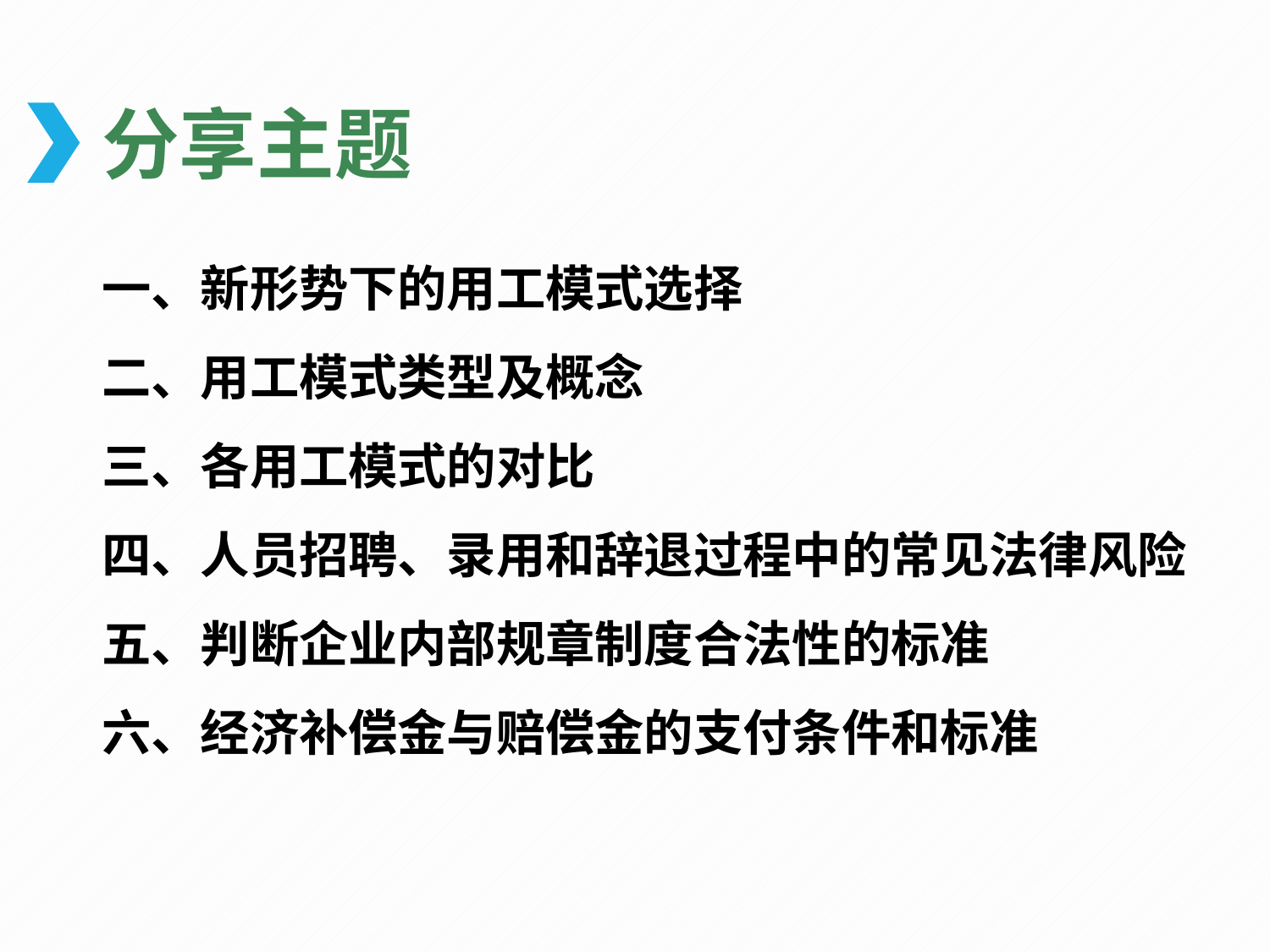

分享主题
一、新形势下的用工模式选择
二、用工模式类型及概念
三、各用工模式的对比
四、人员招聘、录用和辞退过程中的常见法律风险
五、判断企业内部规章制度合法性的标准
六、经济补偿金与赔偿金的支付条件和标准

2